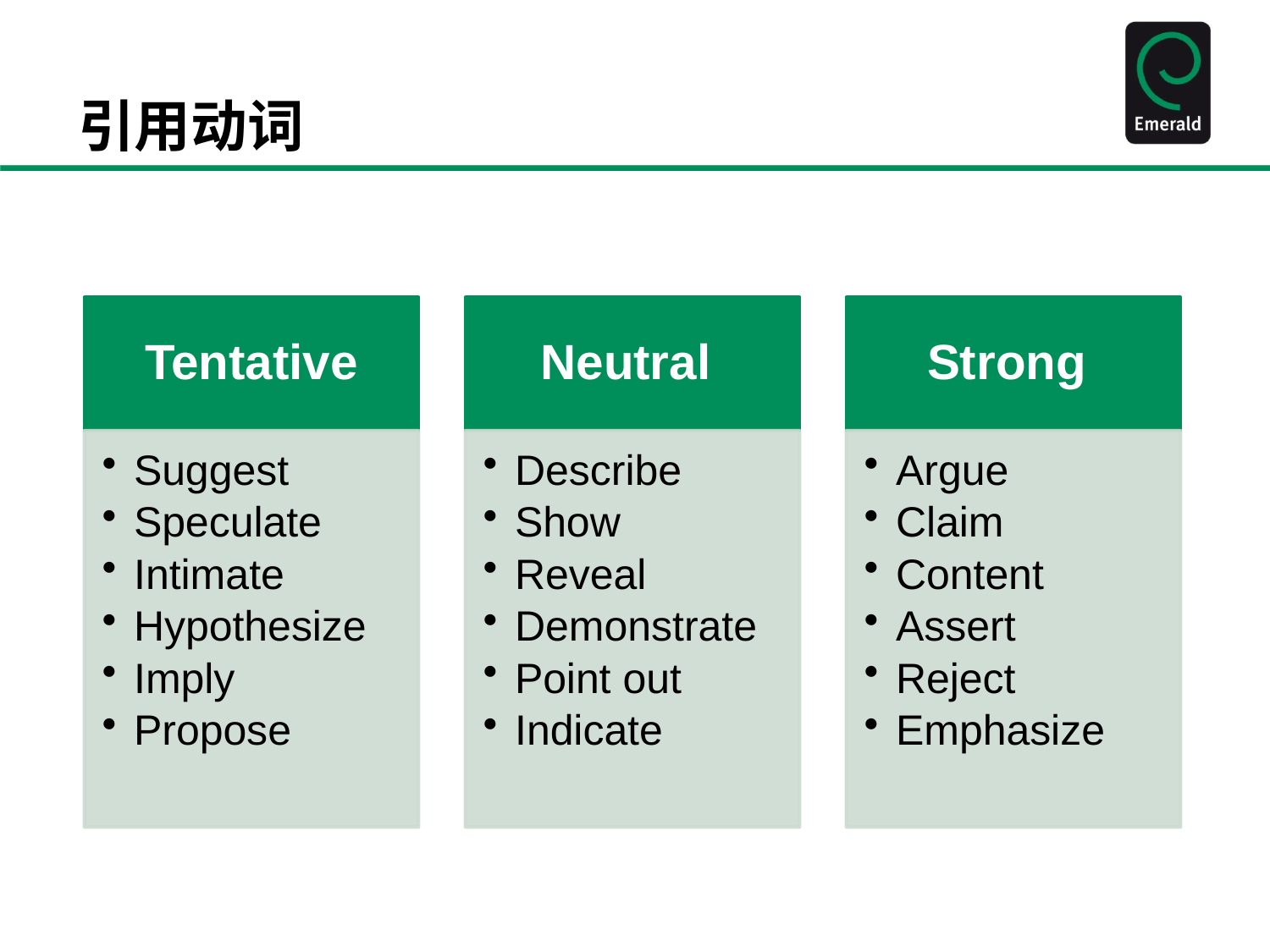

# 引用动词
Tentative
Suggest
Speculate
Intimate
Hypothesize
Imply
Propose
Neutral
Describe
Show
Reveal
Demonstrate
Point out
Indicate
Strong
Argue
Claim
Content
Assert
Reject
Emphasize